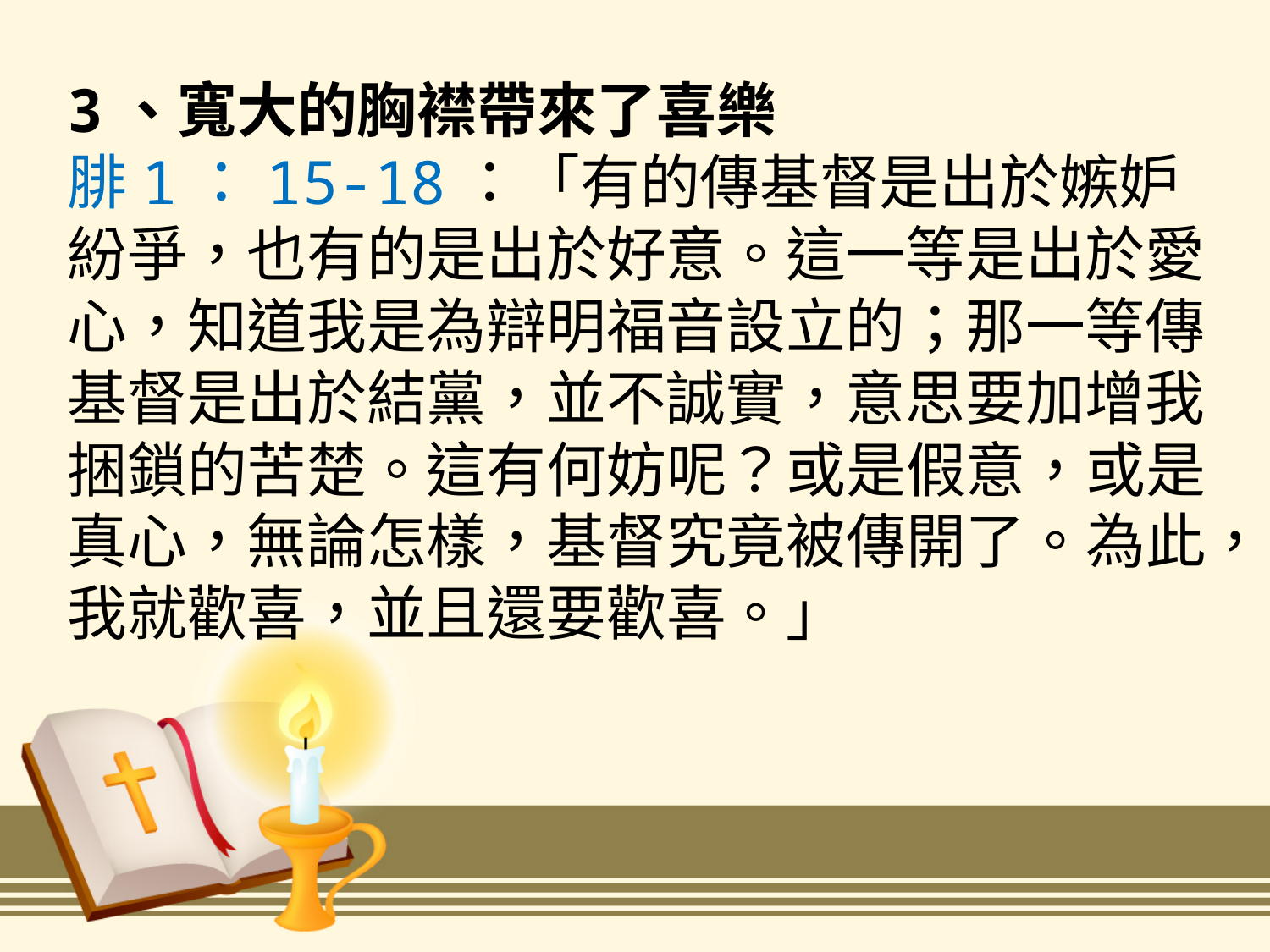

3、寬大的胸襟帶來了喜樂
腓1：15-18：「有的傳基督是出於嫉妒紛爭，也有的是出於好意。這一等是出於愛心，知道我是為辯明福音設立的；那一等傳基督是出於結黨，並不誠實，意思要加增我捆鎖的苦楚。這有何妨呢？或是假意，或是真心，無論怎樣，基督究竟被傳開了。為此，我就歡喜，並且還要歡喜。」